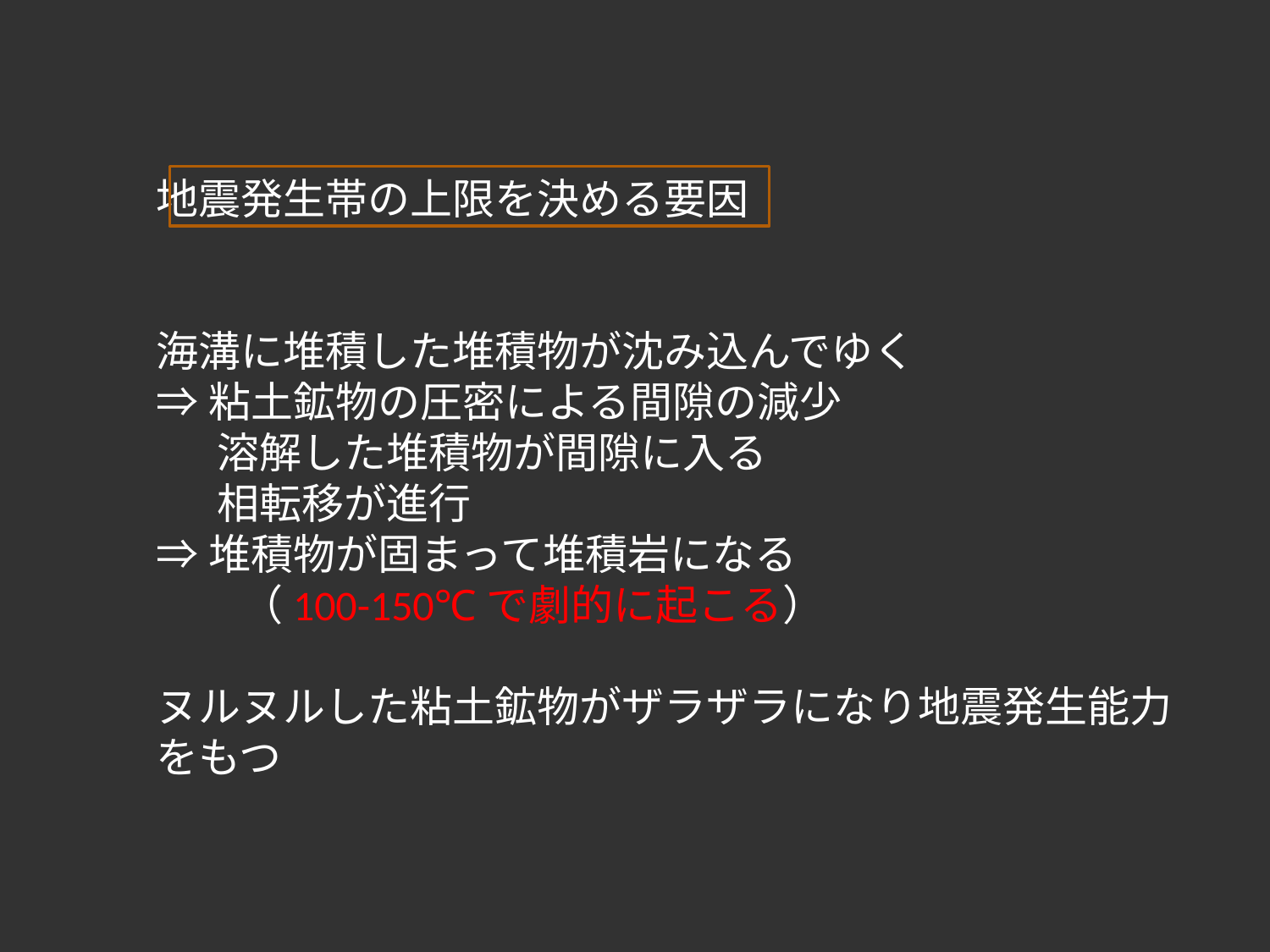

地震発生帯の上限を決める要因

海溝に堆積した堆積物が沈み込んでゆく
⇒粘土鉱物の圧密による間隙の減少
　  溶解した堆積物が間隙に入る
　  相転移が進行
⇒堆積物が固まって堆積岩になる
　　（100-150℃で劇的に起こる）

ヌルヌルした粘土鉱物がザラザラになり地震発生能力
をもつ